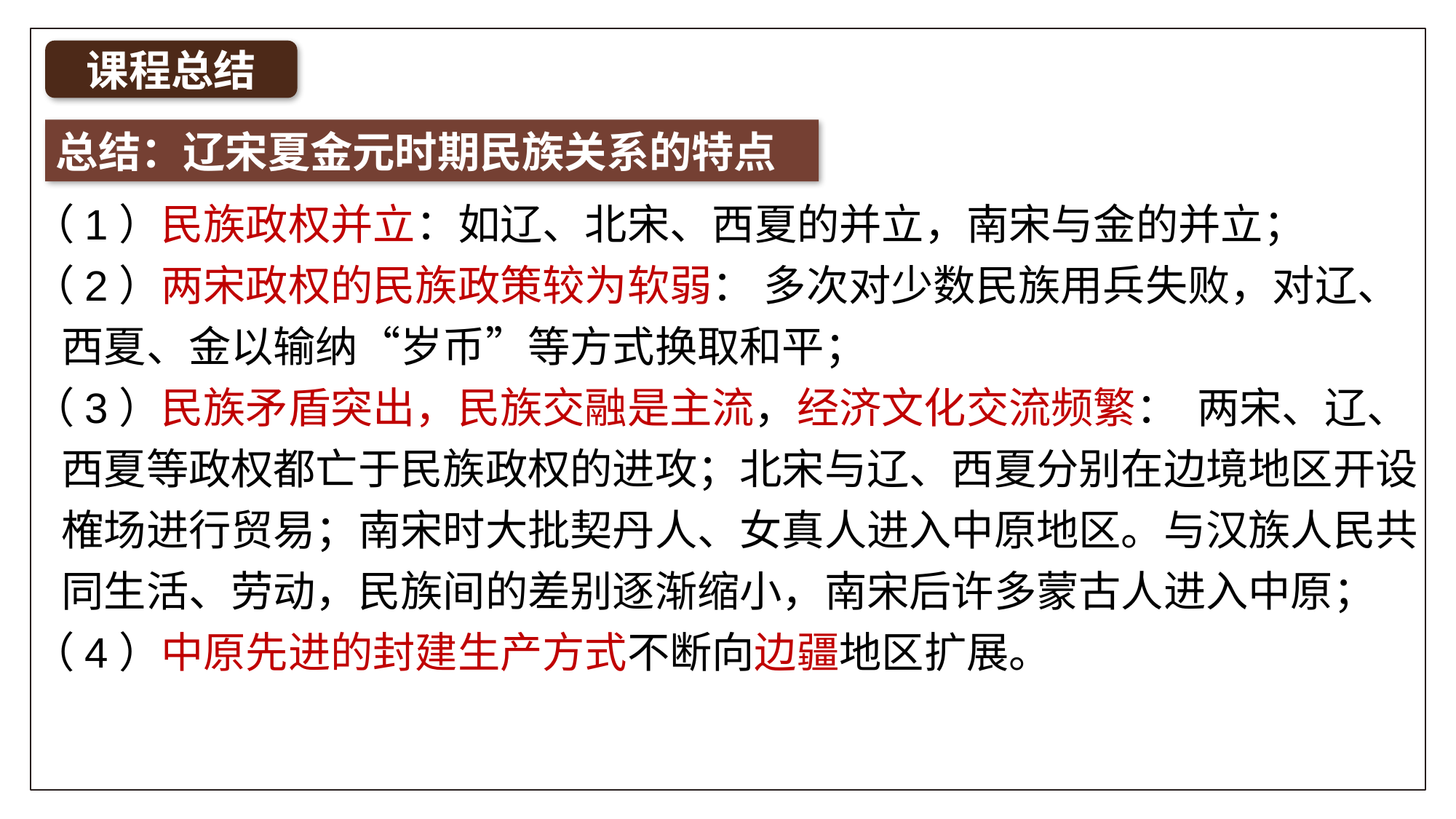

课程总结
总结：辽宋夏金元时期民族关系的特点
（1）民族政权并立：如辽、北宋、西夏的并立，南宋与金的并立；
（2）两宋政权的民族政策较为软弱： 多次对少数民族用兵失败，对辽、
  西夏、金以输纳“岁币”等方式换取和平；
（3）民族矛盾突出，民族交融是主流，经济文化交流频繁：  两宋、辽、
  西夏等政权都亡于民族政权的进攻；北宋与辽、西夏分别在边境地区开设
  榷场进行贸易；南宋时大批契丹人、女真人进入中原地区。与汉族人民共
  同生活、劳动，民族间的差别逐渐缩小，南宋后许多蒙古人进入中原；
（4）中原先进的封建生产方式不断向边疆地区扩展。